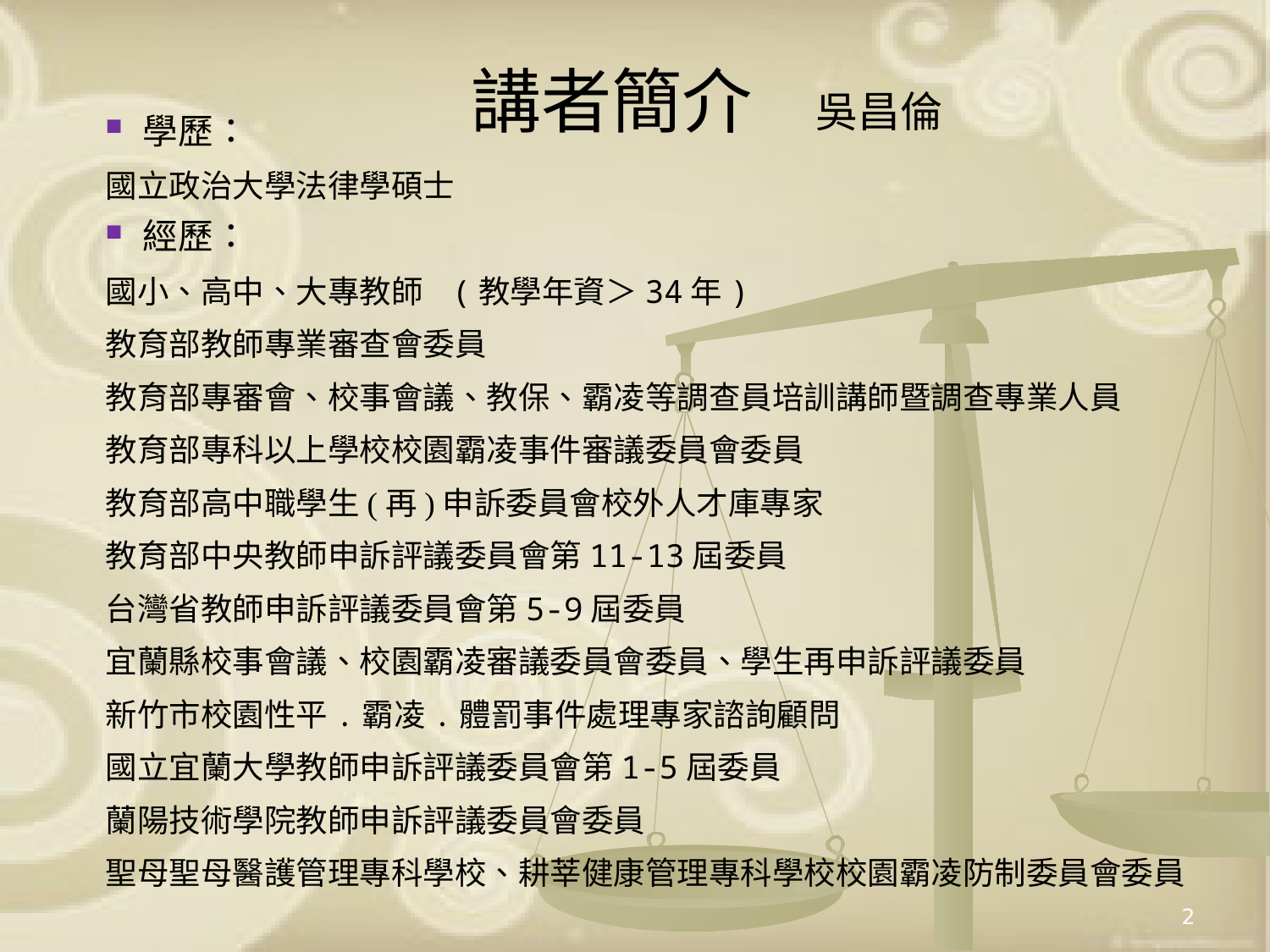

# 講者簡介    吳昌倫
學歷：
國立政治大學法律學碩士
經歷：
國小、高中、大專教師   (教學年資＞34年)
教育部教師專業審查會委員
教育部專審會、校事會議、教保、霸凌等調查員培訓講師暨調查專業人員
教育部專科以上學校校園霸凌事件審議委員會委員
教育部高中職學生(再)申訴委員會校外人才庫專家
教育部中央教師申訴評議委員會第11-13屆委員
台灣省教師申訴評議委員會第5-9屆委員
宜蘭縣校事會議、校園霸凌審議委員會委員、學生再申訴評議委員
新竹市校園性平.霸凌.體罰事件處理專家諮詢顧問
國立宜蘭大學教師申訴評議委員會第1-5屆委員
蘭陽技術學院教師申訴評議委員會委員
聖母聖母醫護管理專科學校、耕莘健康管理專科學校校園霸凌防制委員會委員

2